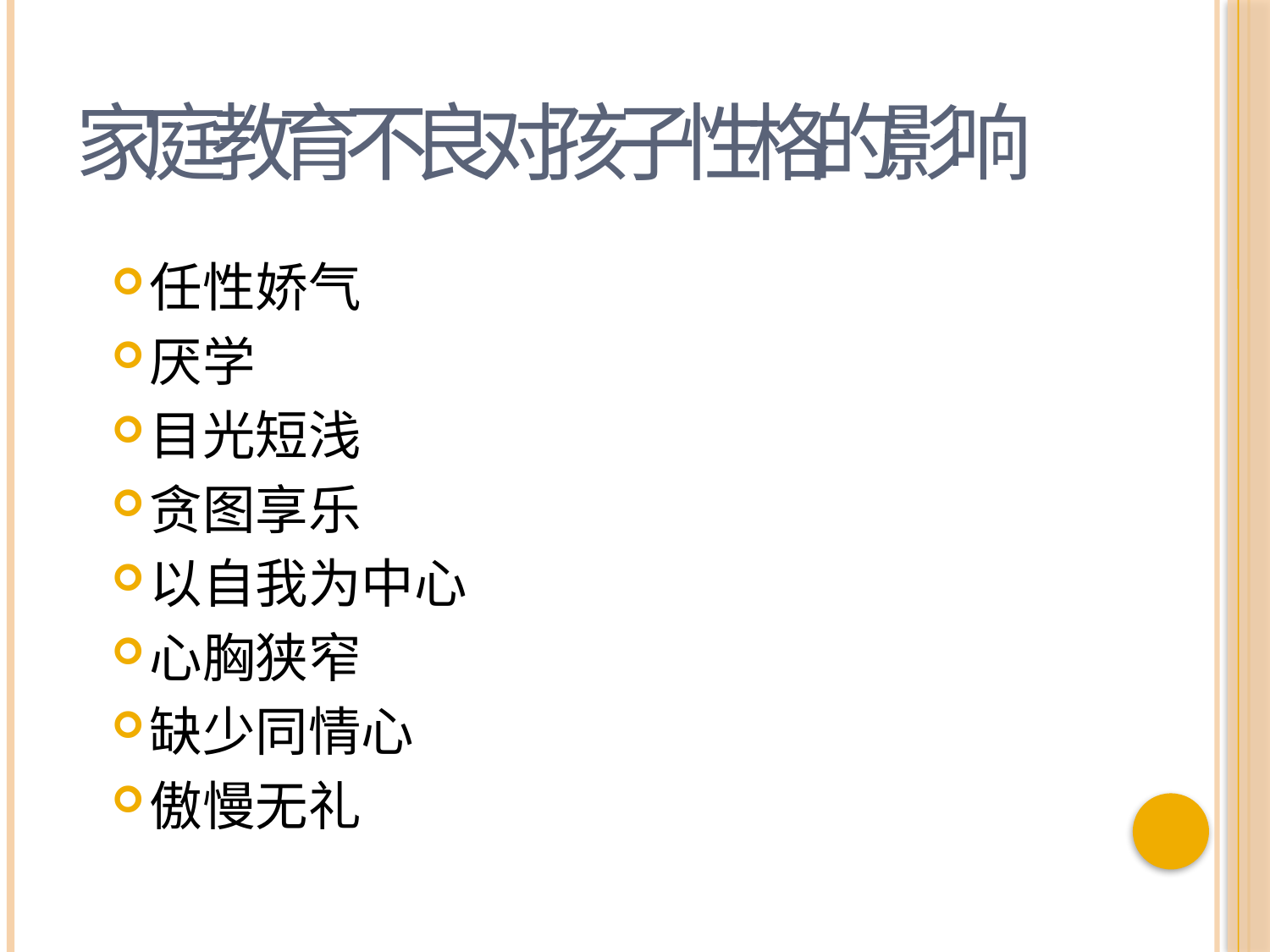

# 家庭教育不良对孩子性格的影响
任性娇气
厌学
目光短浅
贪图享乐
以自我为中心
心胸狭窄
缺少同情心
傲慢无礼